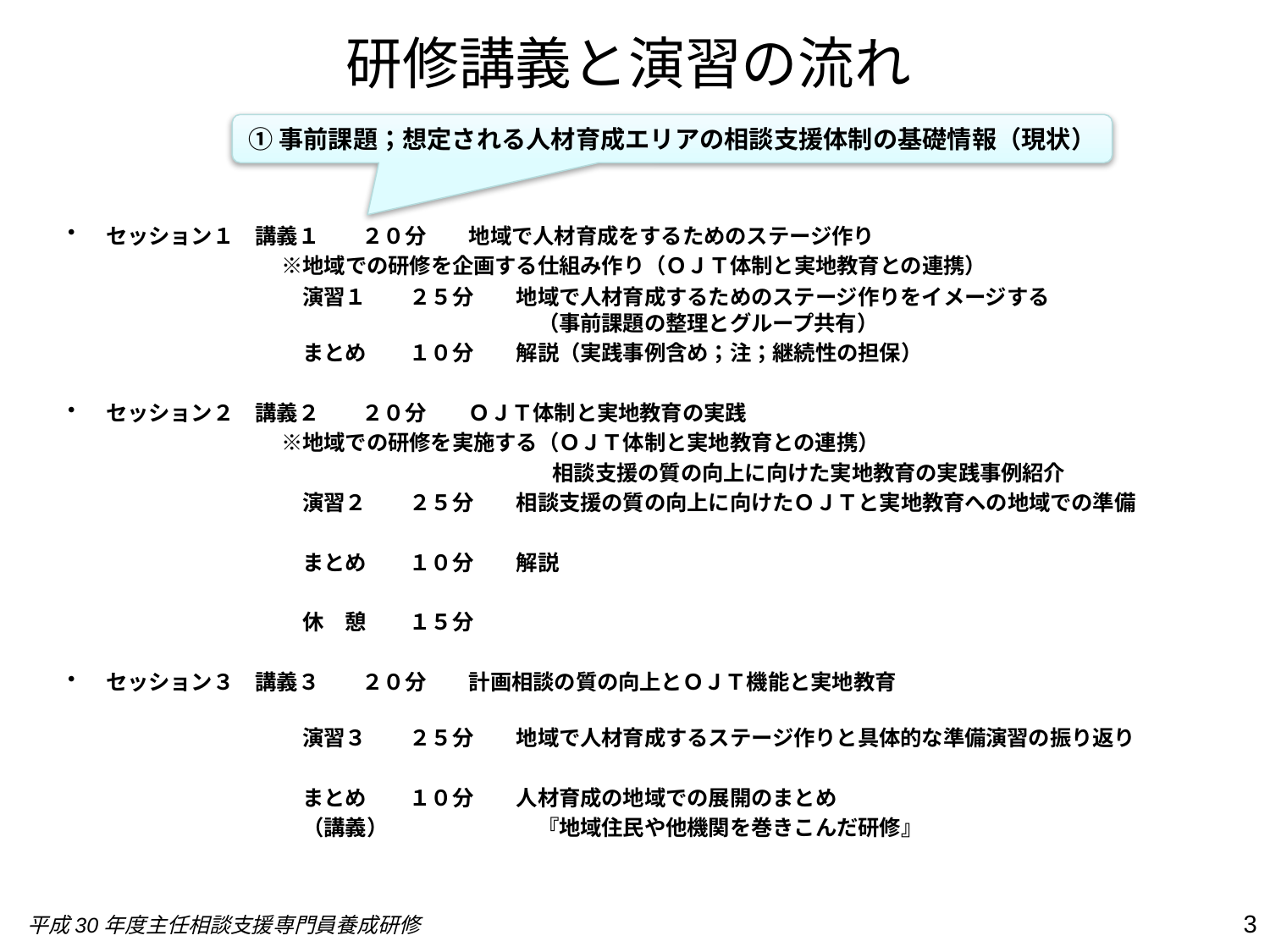

# 研修講義と演習の流れ
①事前課題；想定される人材育成エリアの相談支援体制の基礎情報（現状）
セッション１　講義１　　２０分　　地域で人材育成をするためのステージ作り
　　　　　　　　　　※地域での研修を企画する仕組み作り（ＯＪＴ体制と実地教育との連携）
　　　　　　　　　　　演習１　　２５分　　地域で人材育成するためのステージ作りをイメージする
　　　　　　　　　　　　　　　　　　　　　　（事前課題の整理とグループ共有）
　　　　　　　　　　　まとめ　　１０分　　解説（実践事例含め；注；継続性の担保）

セッション２　講義２　　２０分　　ＯＪＴ体制と実地教育の実践
　　　　　　　　　　※地域での研修を実施する（ＯＪＴ体制と実地教育との連携）
　　　　　　　　　　　　　　　　　　　　　　　相談支援の質の向上に向けた実地教育の実践事例紹介
　　　　　　　　　　　演習２　　２５分　　相談支援の質の向上に向けたＯＪＴと実地教育への地域での準備

　　　　　　　　　　　まとめ　　１０分　　解説

　　　　　　　　　　　休　憩　　１５分

セッション３　講義３　　２０分　　計画相談の質の向上とＯＪＴ機能と実地教育
　　　　　　　　　　　演習３　　２５分　　地域で人材育成するステージ作りと具体的な準備演習の振り返り

　　　　　　　　　　　まとめ　　１０分　　人材育成の地域での展開のまとめ
　　　　　　　　　　　（講義）　　　　　　　『地域住民や他機関を巻きこんだ研修』
3
平成30年度主任相談支援専門員養成研修